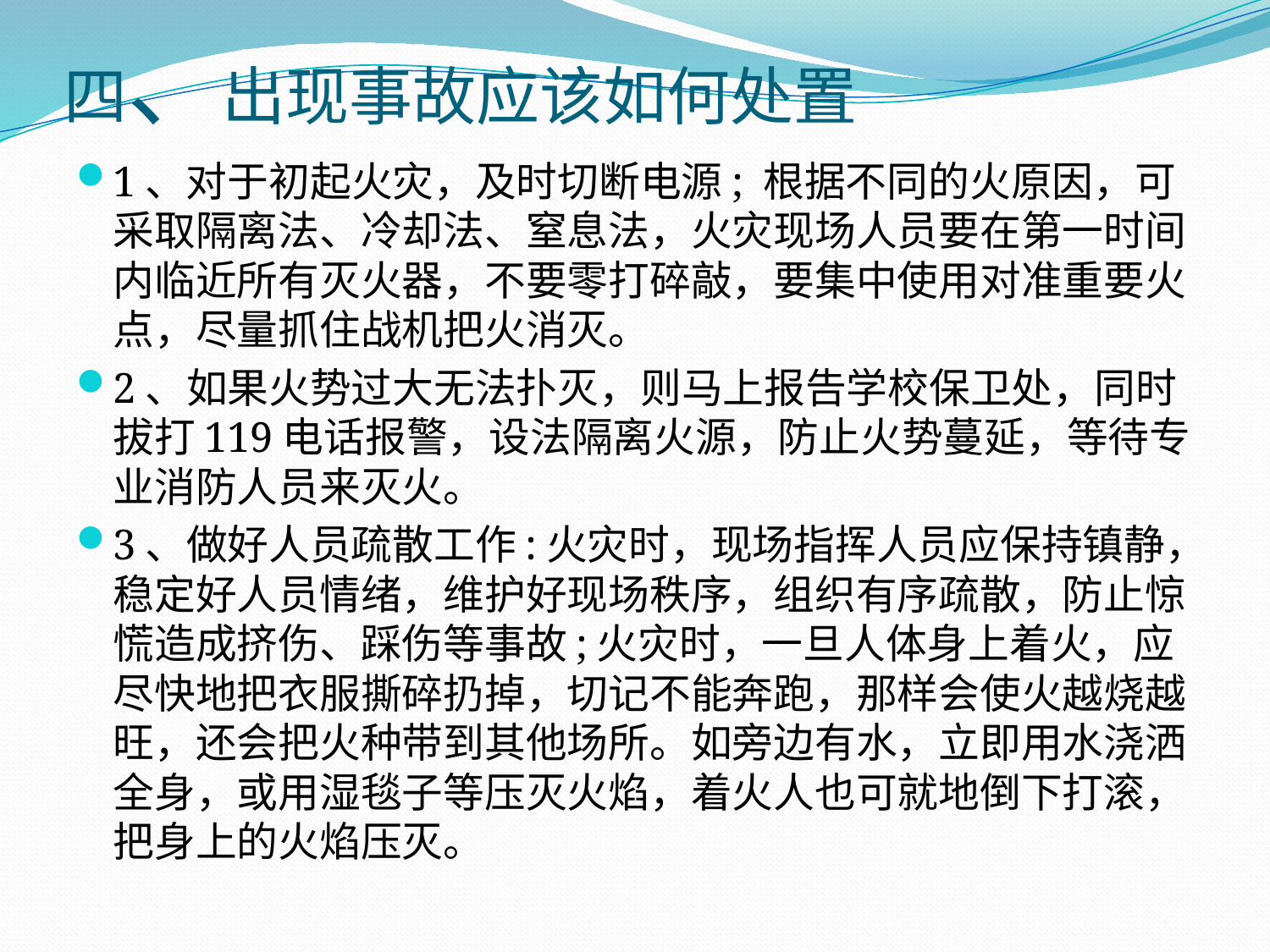

# 四、出现事故应该如何处置
1、对于初起火灾，及时切断电源; 根据不同的火原因，可采取隔离法、冷却法、窒息法，火灾现场人员要在第一时间内临近所有灭火器，不要零打碎敲，要集中使用对准重要火点，尽量抓住战机把火消灭。
2、如果火势过大无法扑灭，则马上报告学校保卫处，同时拔打119电话报警，设法隔离火源，防止火势蔓延，等待专业消防人员来灭火。
3、做好人员疏散工作:火灾时，现场指挥人员应保持镇静，稳定好人员情绪，维护好现场秩序，组织有序疏散，防止惊慌造成挤伤、踩伤等事故;火灾时，一旦人体身上着火，应尽快地把衣服撕碎扔掉，切记不能奔跑，那样会使火越烧越旺，还会把火种带到其他场所。如旁边有水，立即用水浇洒全身，或用湿毯子等压灭火焰，着火人也可就地倒下打滚，把身上的火焰压灭。